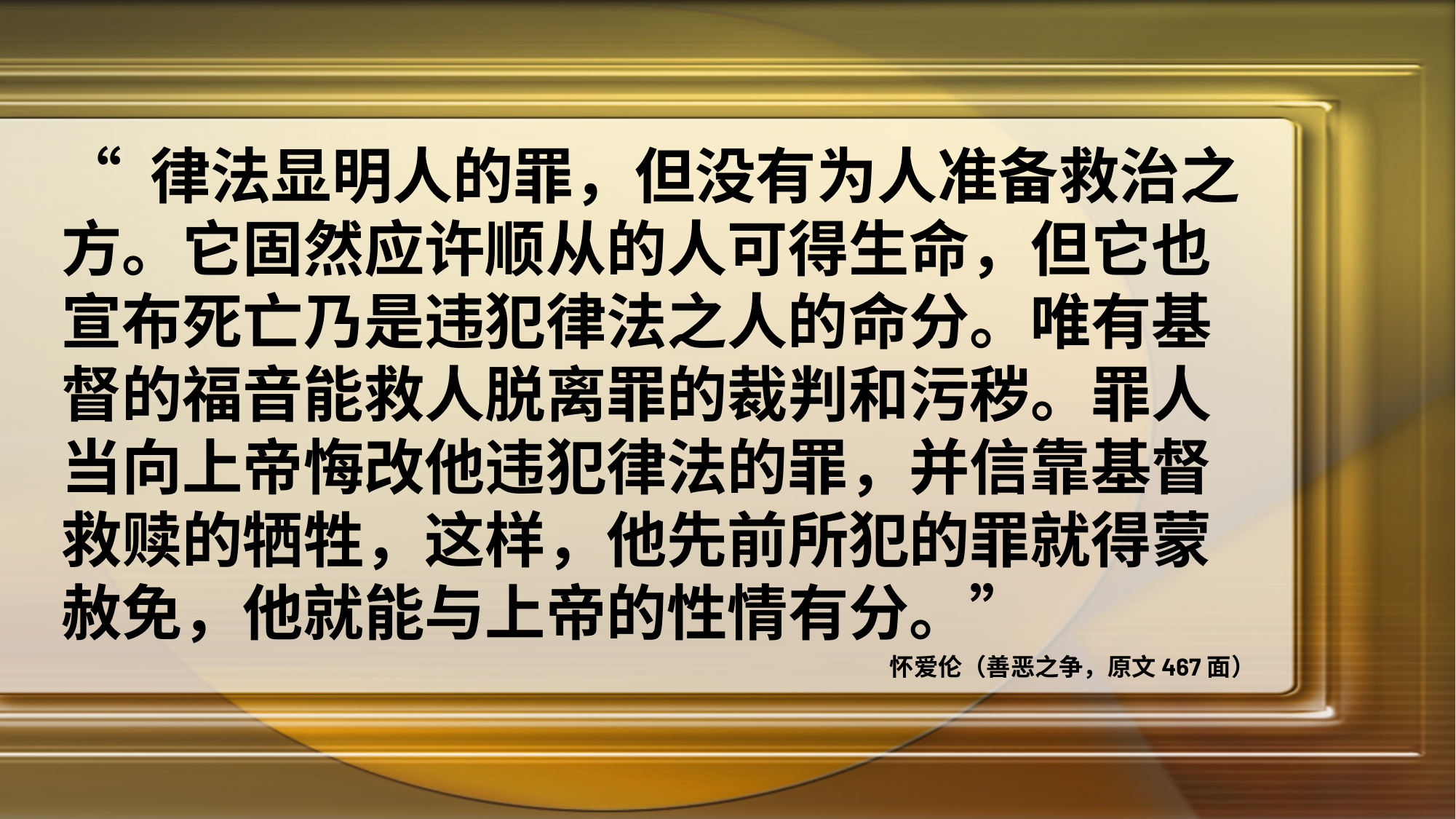

“ 律法显明人的罪，但没有为人准备救治之方。它固然应许顺从的人可得生命，但它也宣布死亡乃是违犯律法之人的命分。唯有基督的福音能救人脱离罪的裁判和污秽。罪人当向上帝悔改他违犯律法的罪，并信靠基督救赎的牺牲，这样，他先前所犯的罪就得蒙赦免，他就能与上帝的性情有分。”
怀爱伦（善恶之争，原文467面）